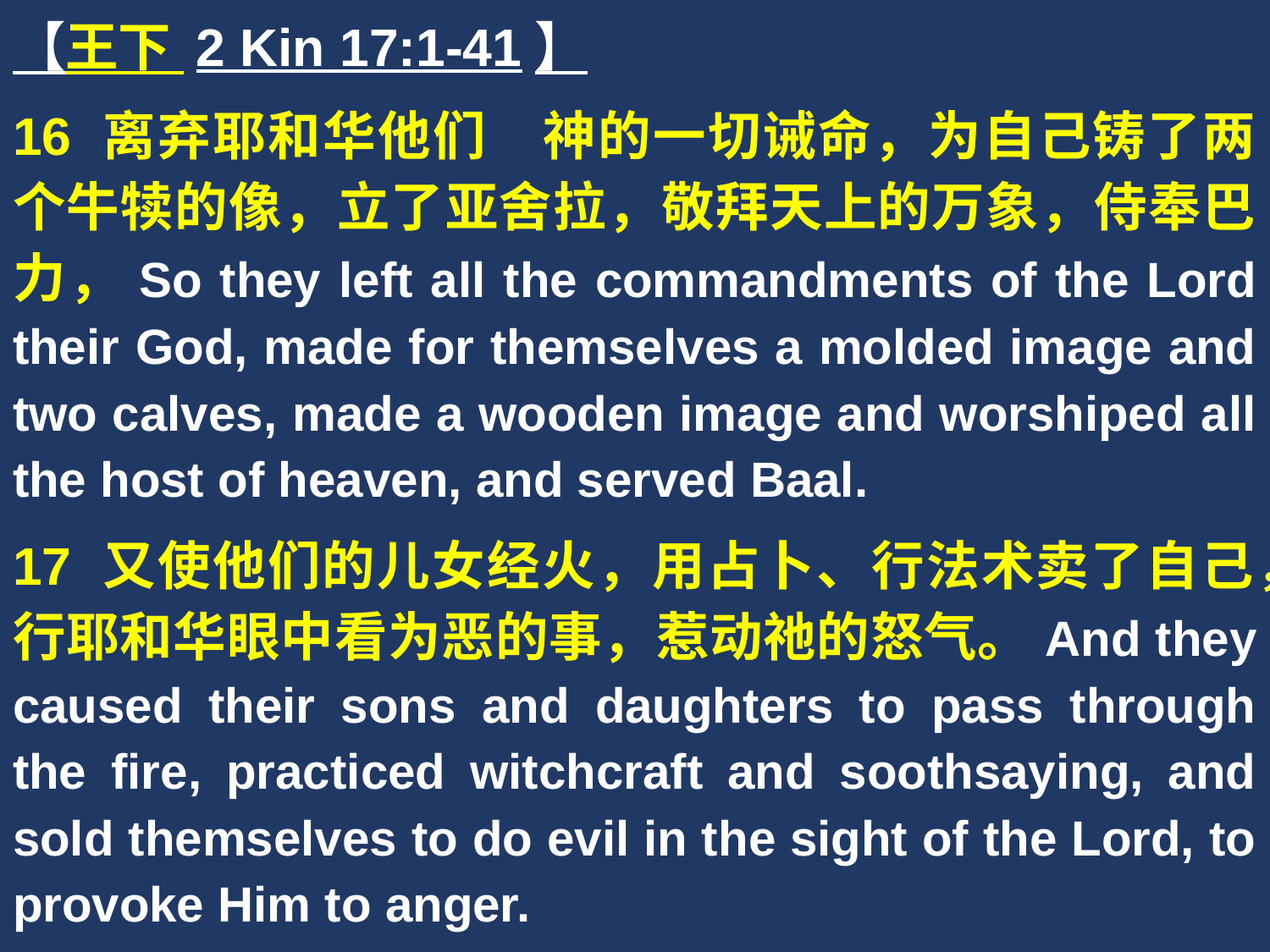

【王下 2 Kin 17:1-41】
16 离弃耶和华他们　神的一切诫命，为自己铸了两个牛犊的像，立了亚舍拉，敬拜天上的万象，侍奉巴力，So they left all the commandments of the Lord their God, made for themselves a molded image and two calves, made a wooden image and worshiped all the host of heaven, and served Baal.
17 又使他们的儿女经火，用占卜、行法术卖了自己，行耶和华眼中看为恶的事，惹动祂的怒气。And they caused their sons and daughters to pass through the fire, practiced witchcraft and soothsaying, and sold themselves to do evil in the sight of the Lord, to provoke Him to anger.